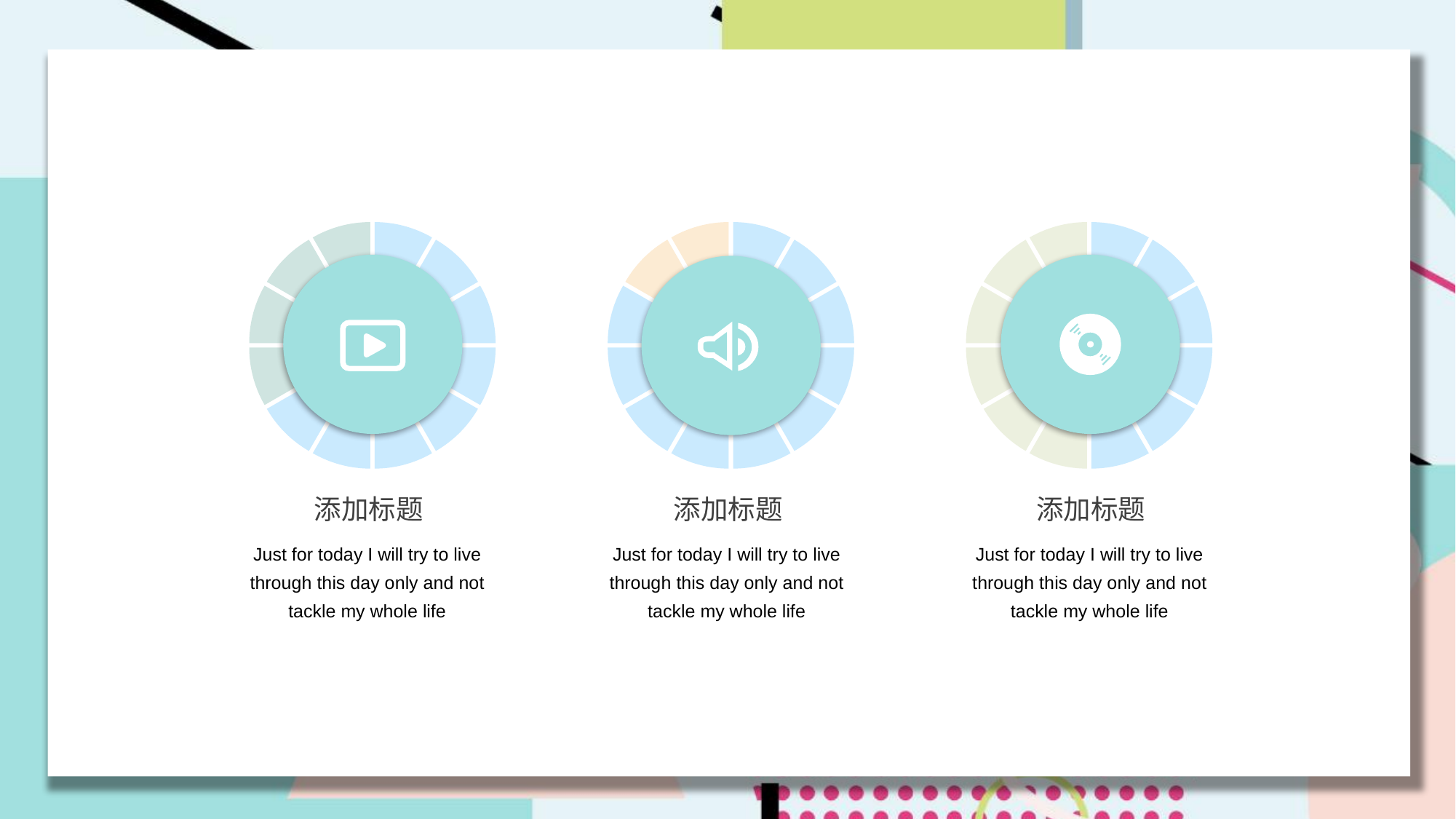

### Chart

| Category | 销售额 |
|---|---|
| 第一季度 | 1.0 |
| 第二季度 | 1.0 |
| 第三季度 | 1.0 |
| 第四季度 | 1.0 |
| 第四季度 | 1.0 |
| 第四季度 | 1.0 |
| 第四季度 | 1.0 |
| 第四季度 | 1.0 |
| 第四季度 | 1.0 |
| 第四季度 | 1.0 |
| 第四季度 | 1.0 |
| 第四季度 | 1.0 |

### Chart

| Category | 销售额 |
|---|---|
| 第一季度 | 1.0 |
| 第二季度 | 1.0 |
| 第三季度 | 1.0 |
| 第四季度 | 1.0 |
| 第四季度 | 1.0 |
| 第四季度 | 1.0 |
| 第四季度 | 1.0 |
| 第四季度 | 1.0 |
| 第四季度 | 1.0 |
| 第四季度 | 1.0 |
| 第四季度 | 1.0 |
| 第四季度 | 1.0 |

### Chart

| Category | 销售额 |
|---|---|
| 第一季度 | 1.0 |
| 第二季度 | 1.0 |
| 第三季度 | 1.0 |
| 第四季度 | 1.0 |
| 第四季度 | 1.0 |
| 第四季度 | 1.0 |
| 第四季度 | 1.0 |
| 第四季度 | 1.0 |
| 第四季度 | 1.0 |
| 第四季度 | 1.0 |
| 第四季度 | 1.0 |
| 第四季度 | 1.0 |

添加标题
添加标题
添加标题
Just for today I will try to live through this day only and not tackle my whole life
Just for today I will try to live through this day only and not tackle my whole life
Just for today I will try to live through this day only and not tackle my whole life